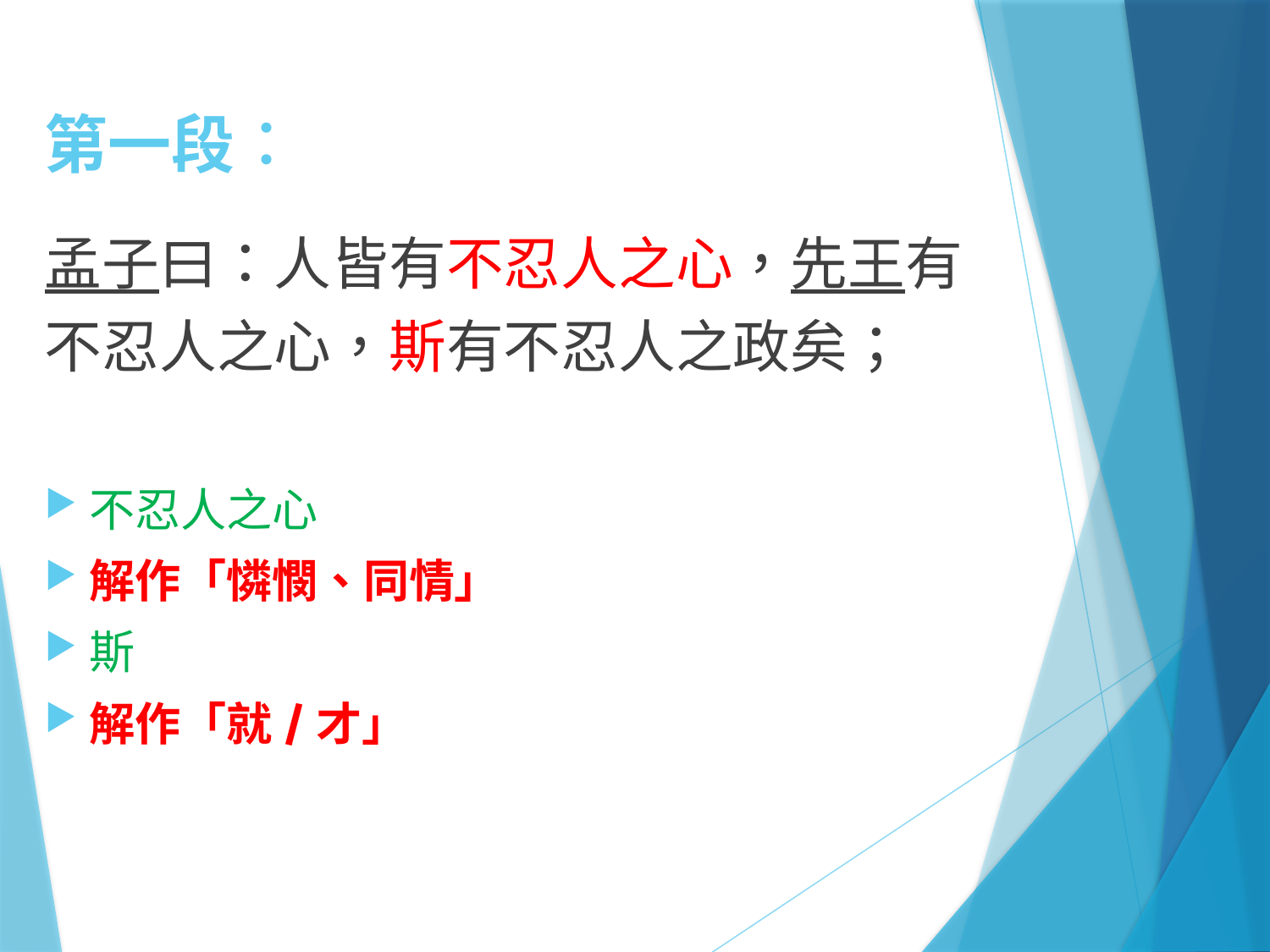

# 第一段︰
孟子曰：人皆有不忍人之心，先王有不忍人之心，斯有不忍人之政矣；

不忍人之心
解作「憐憫、同情」
斯
解作「就/才」